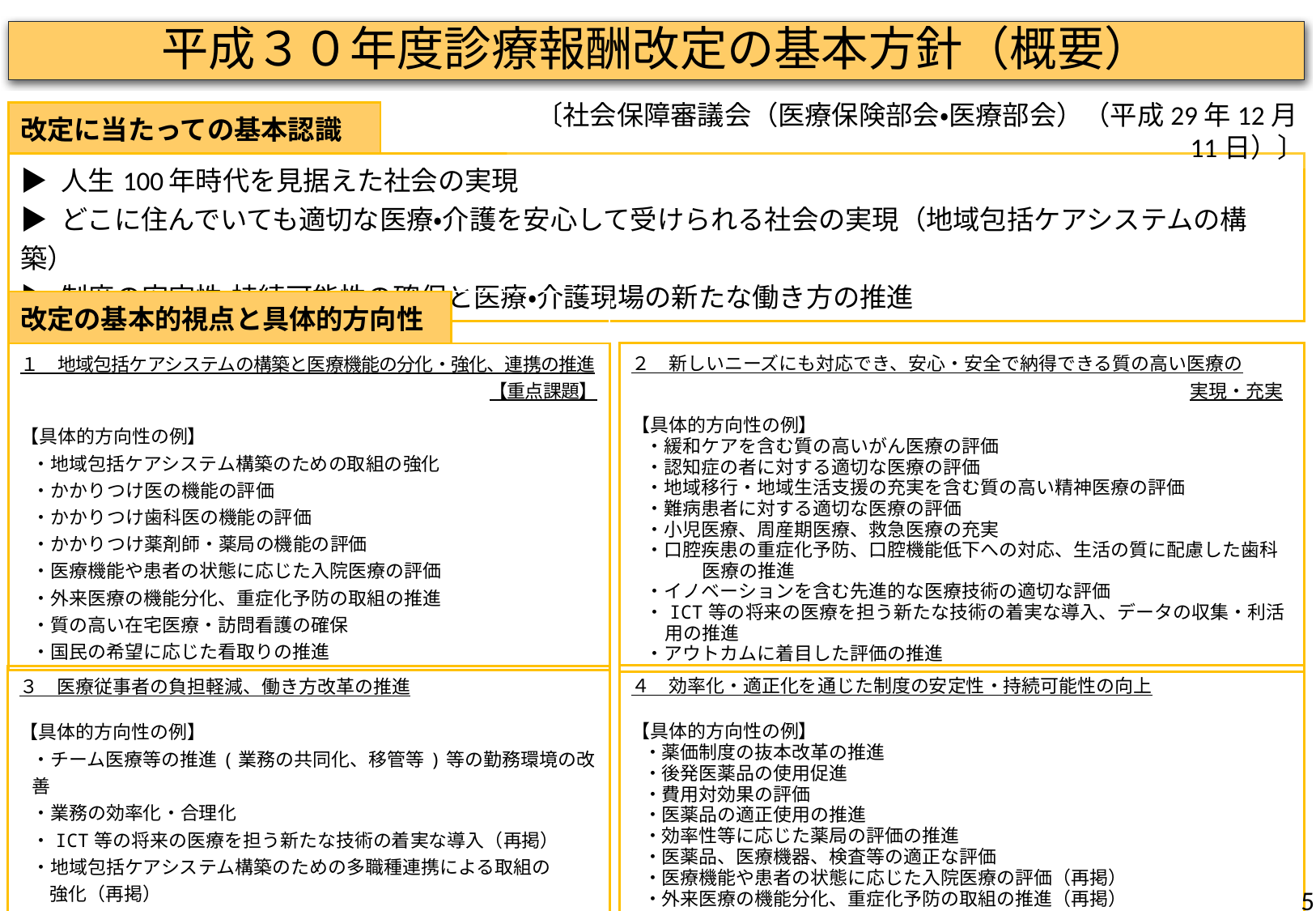

# 平成３０年度診療報酬改定の基本方針（概要）
〔社会保障審議会（医療保険部会・医療部会）（平成29年12月11日）〕
| 改定に当たっての基本認識 |  |
| --- | --- |
| ▶ 人生100年時代を見据えた社会の実現 ▶ どこに住んでいても適切な医療・介護を安心して受けられる社会の実現（地域包括ケアシステムの構築） ▶ 制度の安定性・持続可能性の確保と医療・介護現場の新たな働き方の推進 |  |
| 改定の基本的視点と具体的方向性 |  |
| --- | --- |
| １　地域包括ケアシステムの構築と医療機能の分化・強化、連携の推進 【重点課題】 【具体的方向性の例】 ・地域包括ケアシステム構築のための取組の強化 ・かかりつけ医の機能の評価 ・かかりつけ歯科医の機能の評価 ・かかりつけ薬剤師・薬局の機能の評価 ・医療機能や患者の状態に応じた入院医療の評価 ・外来医療の機能分化、重症化予防の取組の推進 ・質の高い在宅医療・訪問看護の確保 ・国民の希望に応じた看取りの推進 |  |
| ２　新しいニーズにも対応でき、安心・安全で納得できる質の高い医療の 　　　　　　　　　　　　　　　　　　　　　　　　　　　　　　実現・充実 【具体的方向性の例】 ・緩和ケアを含む質の高いがん医療の評価 ・認知症の者に対する適切な医療の評価 ・地域移行・地域生活支援の充実を含む質の高い精神医療の評価 ・難病患者に対する適切な医療の評価 ・小児医療、周産期医療、救急医療の充実 ・口腔疾患の重症化予防、口腔機能低下への対応、生活の質に配慮した歯科　　医療の推進 ・イノベーションを含む先進的な医療技術の適切な評価 ・ICT等の将来の医療を担う新たな技術の着実な導入、データの収集・利活用の推進 ・アウトカムに着目した評価の推進 |
| --- |
| ４　効率化・適正化を通じた制度の安定性・持続可能性の向上 【具体的方向性の例】 ・薬価制度の抜本改革の推進 ・後発医薬品の使用促進 ・費用対効果の評価 ・医薬品の適正使用の推進 ・効率性等に応じた薬局の評価の推進 ・医薬品、医療機器、検査等の適正な評価 ・医療機能や患者の状態に応じた入院医療の評価（再掲） ・外来医療の機能分化、重症化予防の取組の推進（再掲） |
| --- |
| ３　医療従事者の負担軽減、働き方改革の推進 【具体的方向性の例】 ・チーム医療等の推進(業務の共同化、移管等)等の勤務環境の改善 ・業務の効率化・合理化 ・ICT等の将来の医療を担う新たな技術の着実な導入（再掲） ・地域包括ケアシステム構築のための多職種連携による取組の 強化（再掲） ・外来医療の機能分化（再掲） |
| --- |
5